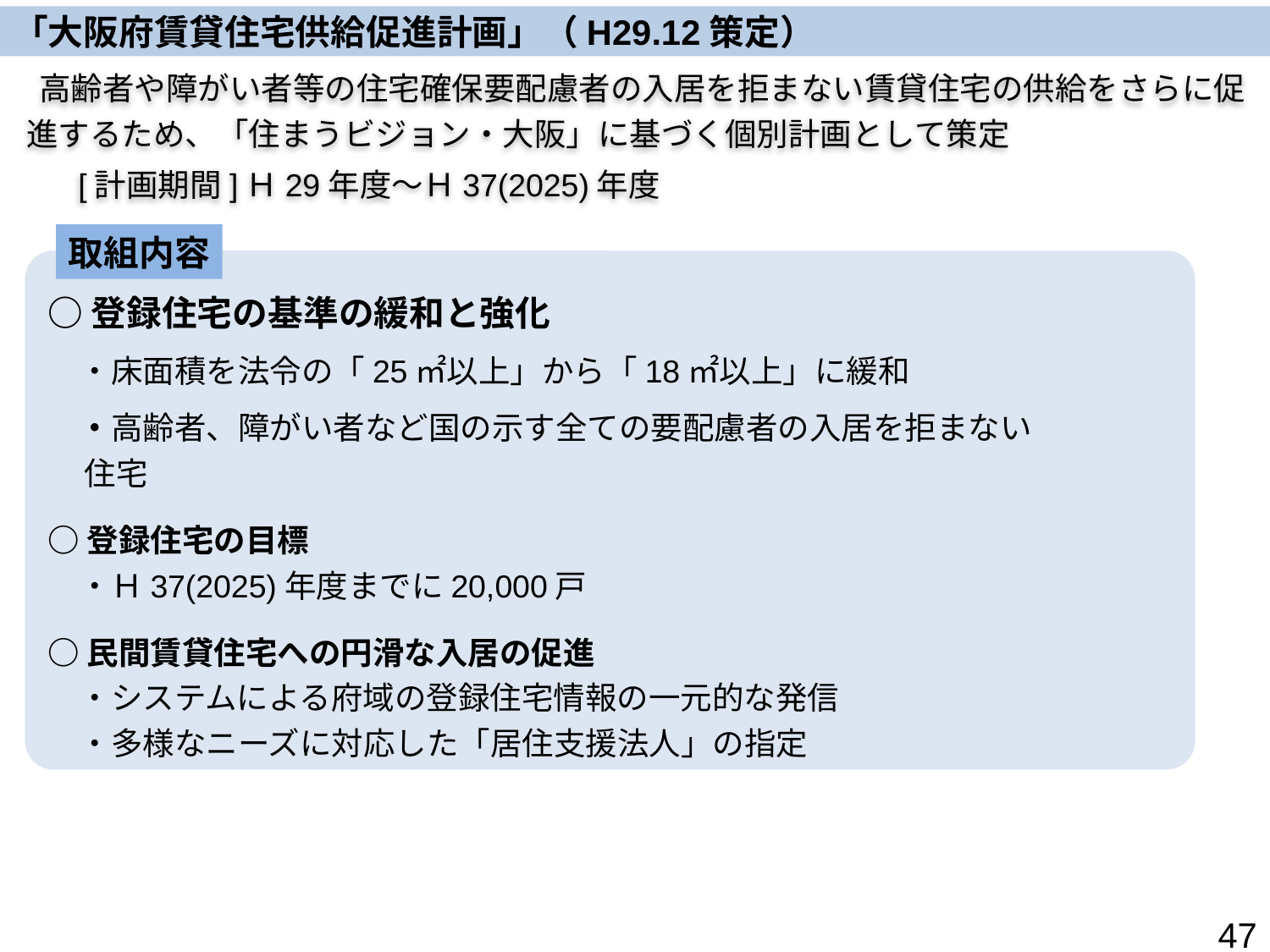

「大阪府賃貸住宅供給促進計画」（H29.12策定）
高齢者や障がい者等の住宅確保要配慮者の入居を拒まない賃貸住宅の供給をさらに促進するため、「住まうビジョン・大阪」に基づく個別計画として策定
　[計画期間]Ｈ29年度～Ｈ37(2025)年度
取組内容

○登録住宅の基準の緩和と強化
　・床面積を法令の「25㎡以上」から「18㎡以上」に緩和
　・高齢者、障がい者など国の示す全ての要配慮者の入居を拒まない住宅
○登録住宅の目標
　・Ｈ37(2025)年度までに20,000戸
○民間賃貸住宅への円滑な入居の促進
　・システムによる府域の登録住宅情報の一元的な発信
　・多様なニーズに対応した「居住支援法人」の指定

47